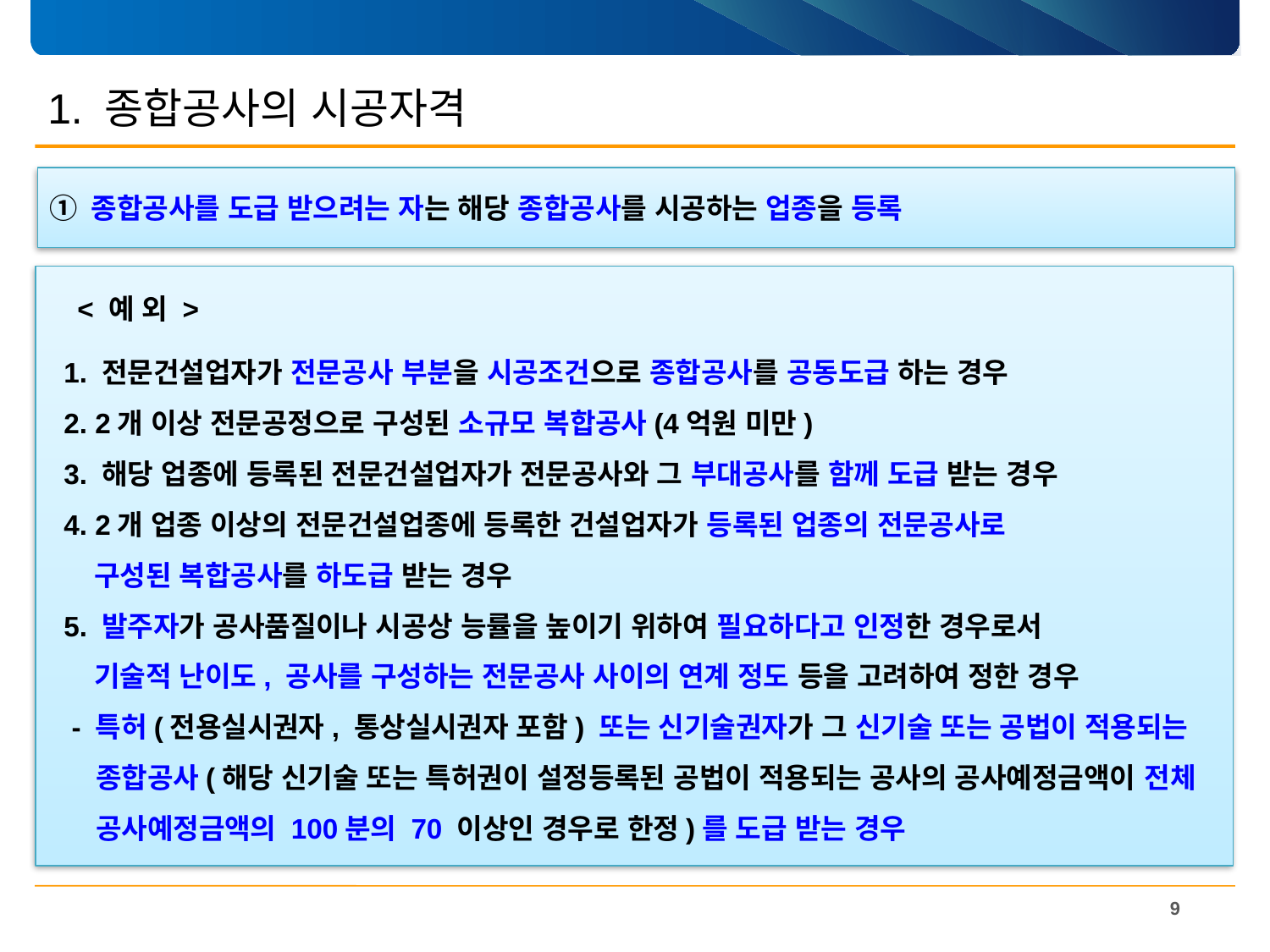

# 1. 종합공사의 시공자격
① 종합공사를 도급 받으려는 자는 해당 종합공사를 시공하는 업종을 등록

  1. 전문건설업자가 전문공사 부분을 시공조건으로 종합공사를 공동도급 하는 경우
  2. 2개 이상 전문공정으로 구성된 소규모 복합공사(4억원 미만)
  3. 해당 업종에 등록된 전문건설업자가 전문공사와 그 부대공사를 함께 도급 받는 경우
  4. 2개 업종 이상의 전문건설업종에 등록한 건설업자가 등록된 업종의 전문공사로
     구성된 복합공사를 하도급 받는 경우
  5. 발주자가 공사품질이나 시공상 능률을 높이기 위하여 필요하다고 인정한 경우로서
     기술적 난이도, 공사를 구성하는 전문공사 사이의 연계 정도 등을 고려하여 정한 경우
   - 특허(전용실시권자, 통상실시권자 포함) 또는 신기술권자가 그 신기술 또는 공법이 적용되는 종합공사(해당 신기술 또는 특허권이 설정등록된 공법이 적용되는 공사의 공사예정금액이 전체 공사예정금액의 100분의 70 이상인 경우로 한정)를 도급 받는 경우
< 예 외 >